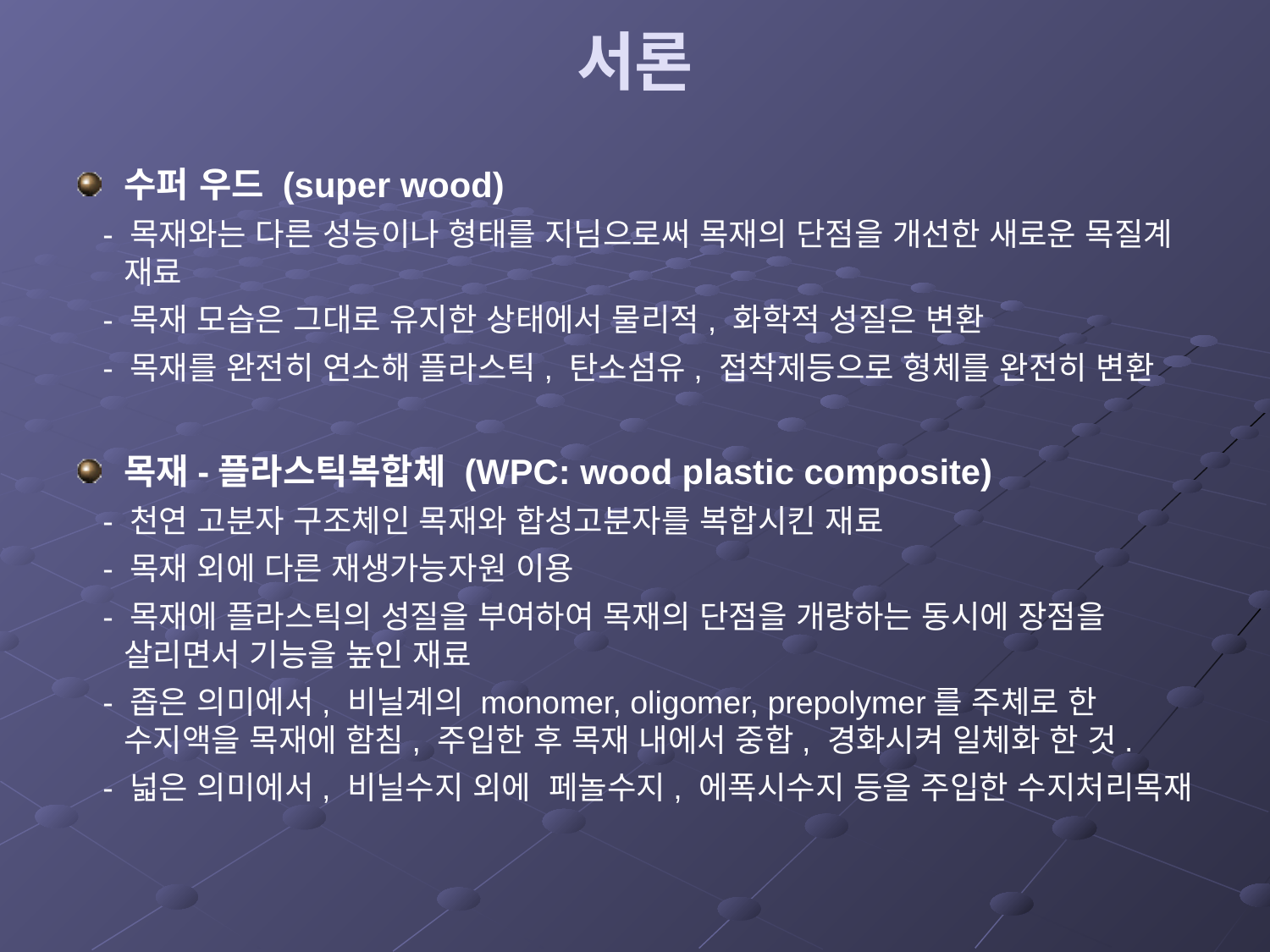

# 서론
수퍼 우드 (super wood)
   - 목재와는 다른 성능이나 형태를 지님으로써 목재의 단점을 개선한 새로운 목질계 재료
   - 목재 모습은 그대로 유지한 상태에서 물리적, 화학적 성질은 변환
   - 목재를 완전히 연소해 플라스틱, 탄소섬유, 접착제등으로 형체를 완전히 변환

목재-플라스틱복합체 (WPC: wood plastic composite)
   - 천연 고분자 구조체인 목재와 합성고분자를 복합시킨 재료
   - 목재 외에 다른 재생가능자원 이용
   - 목재에 플라스틱의 성질을 부여하여 목재의 단점을 개량하는 동시에 장점을 살리면서 기능을 높인 재료
   - 좁은 의미에서, 비닐계의 monomer, oligomer, prepolymer를 주체로 한 수지액을 목재에 함침, 주입한 후 목재 내에서 중합, 경화시켜 일체화 한 것.
   - 넓은 의미에서, 비닐수지 외에  페놀수지, 에폭시수지 등을 주입한 수지처리목재